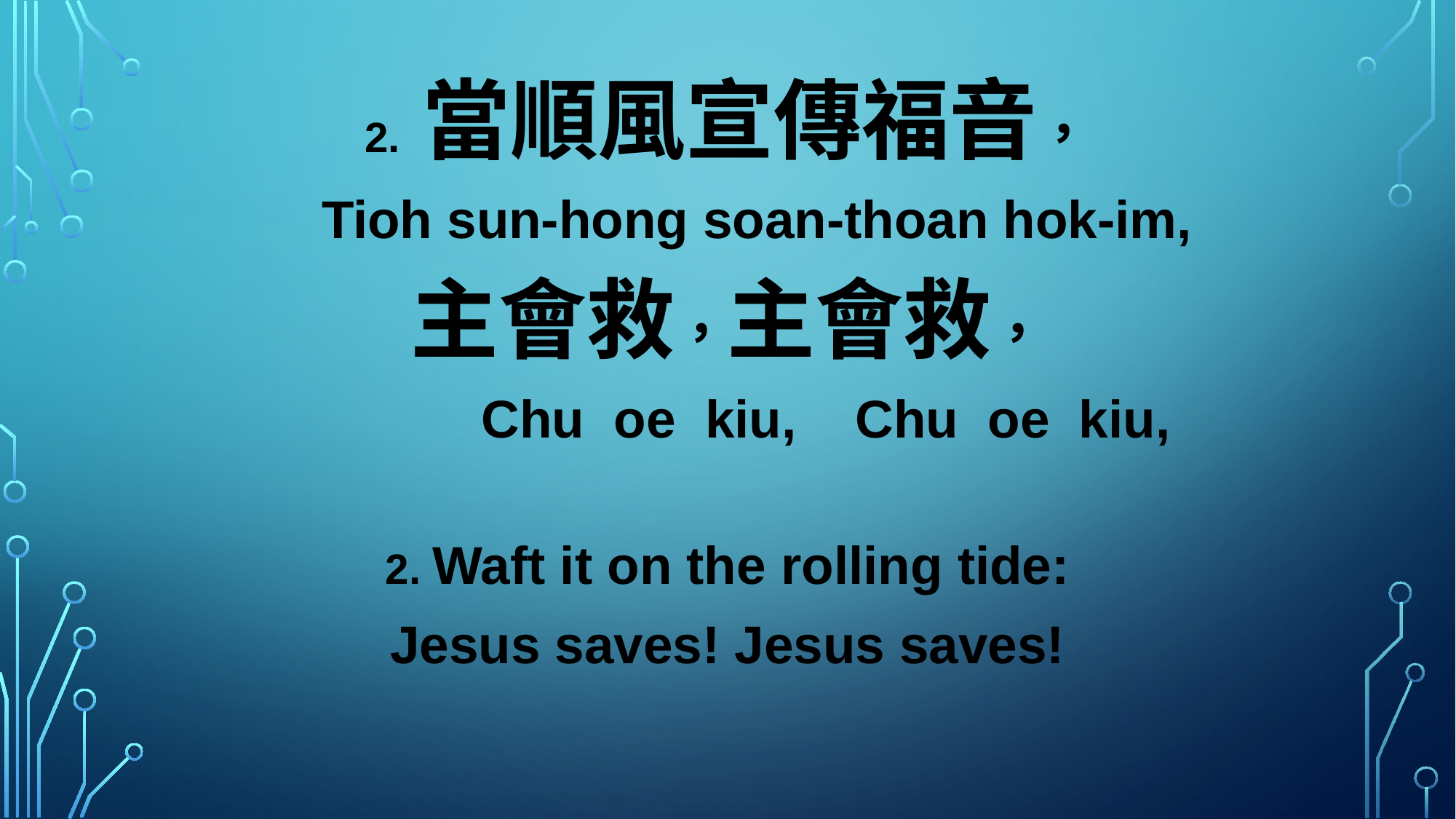

2. 當順風宣傳福音，
    Tioh sun-hong soan-thoan hok-im,
主會救，主會救，
                   Chu  oe  kiu,    Chu  oe  kiu,

2. Waft it on the rolling tide:
Jesus saves! Jesus saves!